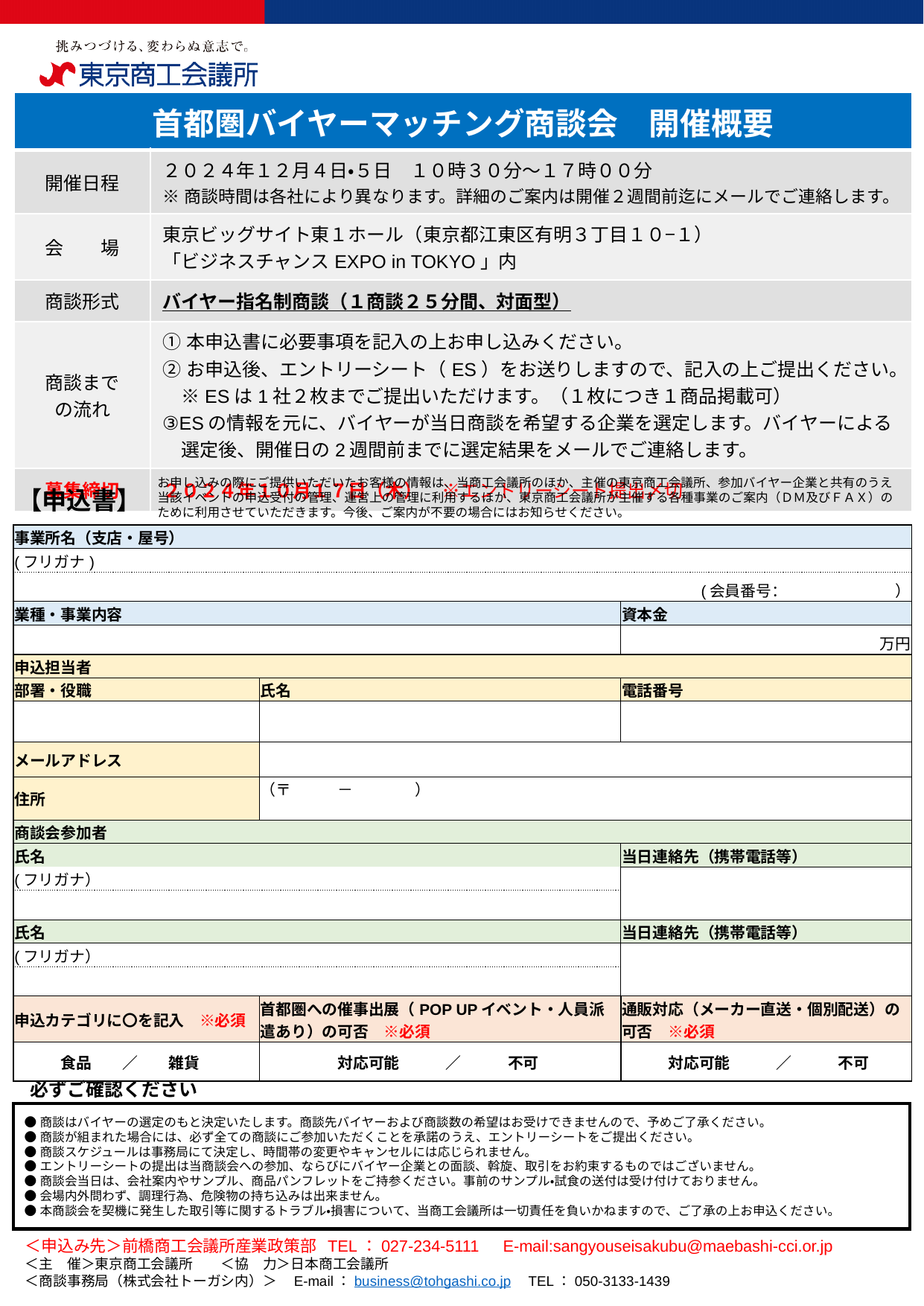

| 首都圏バイヤーマッチング商談会　開催概要 |  |
| --- | --- |
| 開催日程 | ２０２４年１２月４日・５日　１０時３０分～１７時００分 ※商談時間は各社により異なります。詳細のご案内は開催２週間前迄にメールでご連絡します。 |
| 会　　場 | 東京ビッグサイト東１ホール（東京都江東区有明３丁目１０−１） 「ビジネスチャンスEXPO in TOKYO」内 |
| 商談形式 | バイヤー指名制商談（１商談２５分間、対面型） |
| 商談まで の流れ | ①本申込書に必要事項を記入の上お申し込みください。 ②お申込後、エントリーシート（ES）をお送りしますので、記入の上ご提出ください。 　※ESは1社２枚までご提出いただけます。（１枚につき１商品掲載可） ③ESの情報を元に、バイヤーが当日商談を希望する企業を選定します。バイヤーによる 　選定後、開催日の2週間前までに選定結果をメールでご連絡します。 |
| 募集締切 | ２０２４年１０月１７日（木）　※エントリーシート提出〆切 |
お申し込みの際にご提供いただいたお客様の情報は、当商工会議所のほか、主催の東京商工会議所、参加バイヤー企業と共有のうえ当該イベントの申込受付の管理、運営上の管理に利用するほか、東京商工会議所が主催する各種事業のご案内（ＤＭ及びＦＡＸ）のために利用させていただきます。今後、ご案内が不要の場合にはお知らせください。
【申込書】
| 事業所名（支店・屋号） |  |  |  |
| --- | --- | --- | --- |
| (フリガナ) |  |  |  |
| (会員番号：　　　　　　　） |  |  |  |
| 業種・事業内容 |  |  | 資本金 |
|  |  |  | 万円 |
| 申込担当者 |  |  |  |
| 部署・役職 | 氏名 |  | 電話番号 |
|  |  |  |  |
| メールアドレス |  |  |  |
| 住所 | （〒　　　－　　　　） |  |  |
| 商談会参加者 |  |  |  |
| 氏名 |  |  | 当日連絡先（携帯電話等） |
| (フリガナ） |  |  |  |
|  |  |  |  |
| 氏名 |  |  | 当日連絡先（携帯電話等） |
| (フリガナ） |  |  |  |
|  |  |  |  |
| 申込カテゴリに〇を記入　※必須 | 首都圏への催事出展（POP UPイベント・人員派遣あり）の可否　※必須 |  | 通販対応（メーカー直送・個別配送）の可否　※必須 |
| 食品　　／　　雑貨 | 対応可能　　　／　　　不可 |  | 対応可能　　　／　　　不可 |
　必ずご確認ください
●商談はバイヤーの選定のもと決定いたします。商談先バイヤーおよび商談数の希望はお受けできませんので、予めご了承ください。
●商談が組まれた場合には、必ず全ての商談にご参加いただくことを承諾のうえ、エントリーシートをご提出ください。
●商談スケジュールは事務局にて決定し、時間帯の変更やキャンセルには応じられません。
●エントリーシートの提出は当商談会への参加、ならびにバイヤー企業との面談、斡旋、取引をお約束するものではございません。
●商談会当日は、会社案内やサンプル、商品パンフレットをご持参ください。事前のサンプル・試食の送付は受け付けておりません。
●会場内外問わず、調理行為、危険物の持ち込みは出来ません。
●本商談会を契機に発生した取引等に関するトラブル・損害について、当商工会議所は一切責任を負いかねますので、ご了承の上お申込ください。
＜申込み先＞前橋商工会議所産業政策部  TEL：027-234-5111　E-mail:sangyouseisakubu@maebashi-cci.or.jp
＜主　催＞東京商工会議所　　＜協　力＞日本商工会議所
＜商談事務局（株式会社トーガシ内）＞　E-mail：business@tohgashi.co.jp　TEL：050-3133-1439